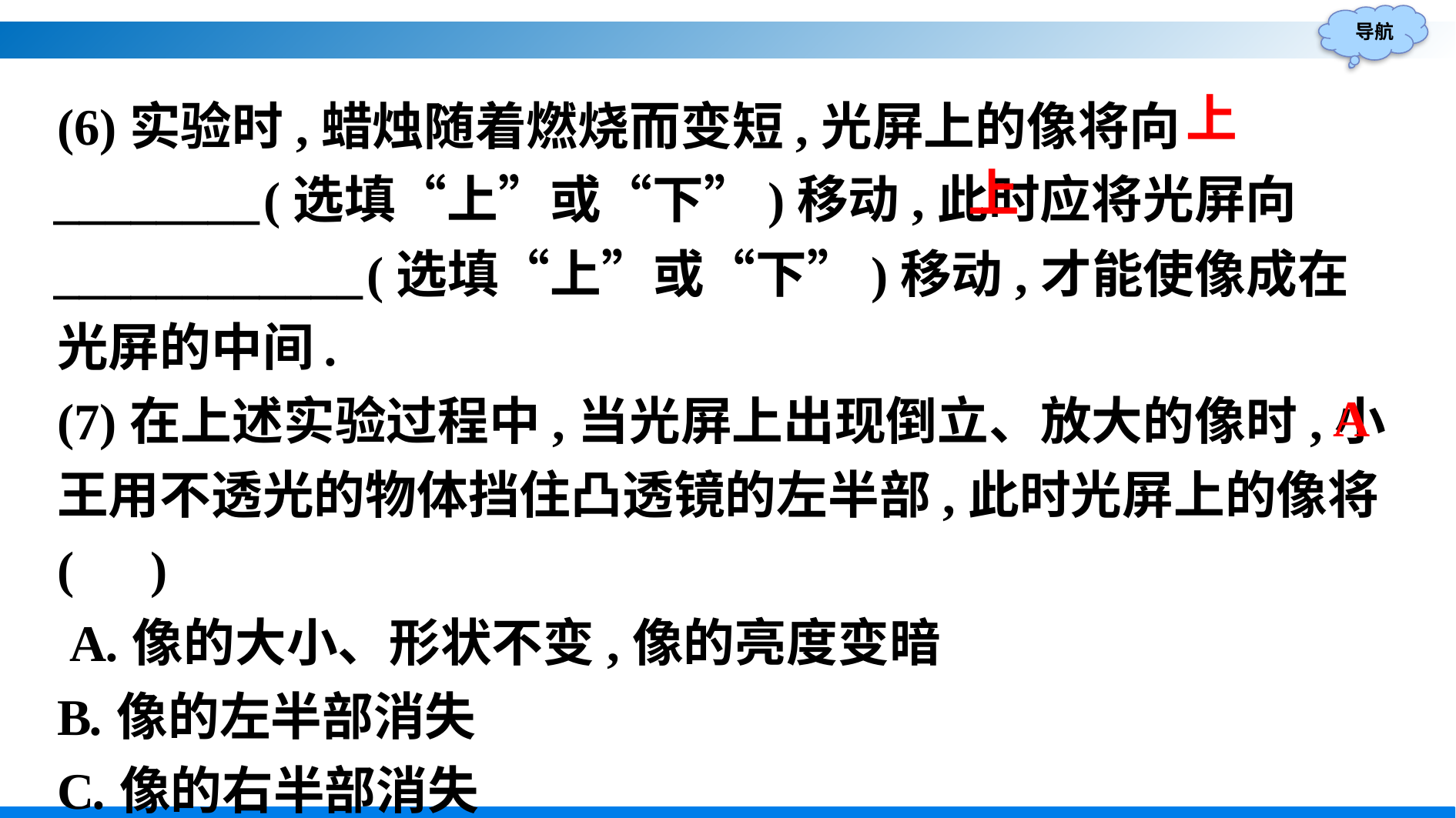

(6)实验时,蜡烛随着燃烧而变短,光屏上的像将向________(选填“上”或“下”)移动,此时应将光屏向____________(选填“上”或“下”)移动,才能使像成在光屏的中间.
(7)在上述实验过程中,当光屏上出现倒立、放大的像时,小王用不透光的物体挡住凸透镜的左半部,此时光屏上的像将(　)
 A.像的大小、形状不变,像的亮度变暗
B.像的左半部消失
C.像的右半部消失
D.像缩小一半
上
上
A